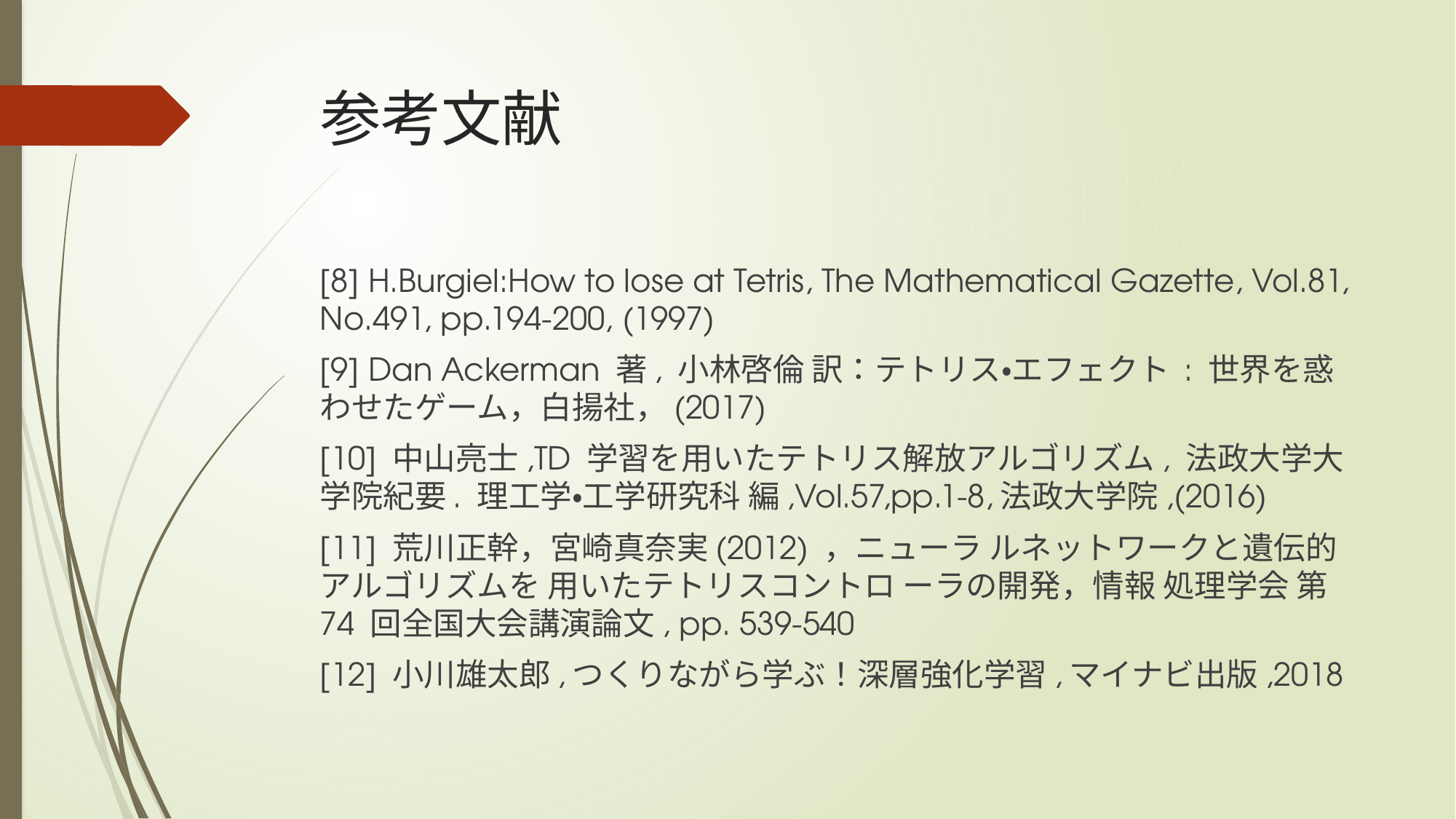

# 参考文献
[8] H.Burgiel:How to lose at Tetris, The Mathematical Gazette, Vol.81, No.491, pp.194-200, (1997)
[9] Dan Ackerman 著, 小林啓倫 訳：テトリス・エフェクト : 世界を惑わせたゲーム，白揚社，(2017)
[10] 中山亮士,TD 学習を用いたテトリス解放アルゴリズム, 法政大学大学院紀要. 理工学・工学研究科 編,Vol.57,pp.1-8,法政大学院,(2016)
[11] 荒川正幹，宮崎真奈実(2012) ，ニューラ ルネットワークと遺伝的アルゴリズムを 用いたテトリスコントロ ーラの開発，情報 処理学会 第 74 回全国大会講演論文, pp. 539-540
[12] 小川雄太郎,つくりながら学ぶ！深層強化学習,マイナビ出版,2018